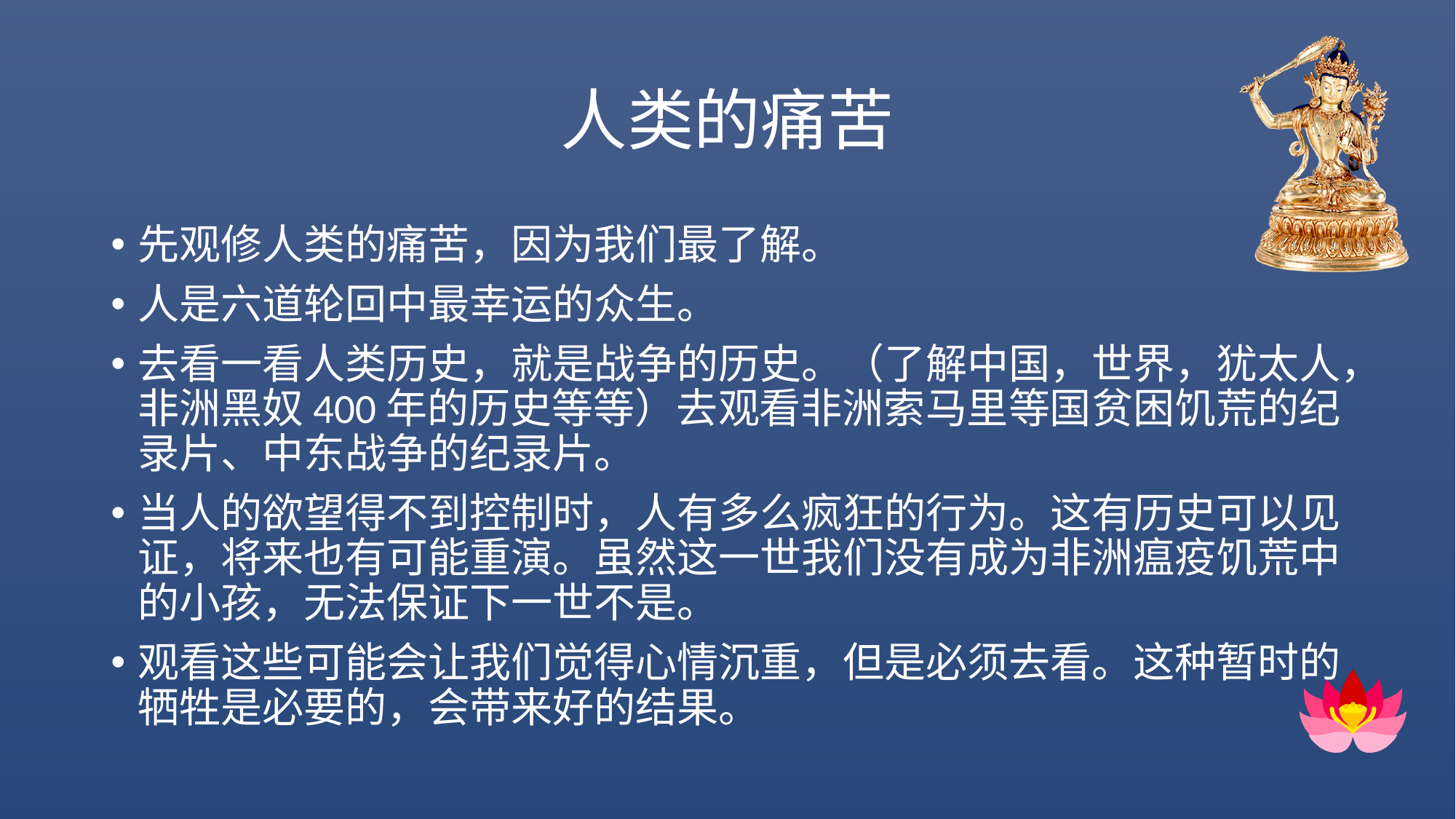

# 人类的痛苦
先观修人类的痛苦，因为我们最了解。
人是六道轮回中最幸运的众生。
去看一看人类历史，就是战争的历史。（了解中国，世界，犹太人，非洲黑奴400年的历史等等）去观看非洲索马里等国贫困饥荒的纪录片、中东战争的纪录片。
当人的欲望得不到控制时，人有多么疯狂的行为。这有历史可以见证，将来也有可能重演。虽然这一世我们没有成为非洲瘟疫饥荒中的小孩，无法保证下一世不是。
观看这些可能会让我们觉得心情沉重，但是必须去看。这种暂时的牺牲是必要的，会带来好的结果。